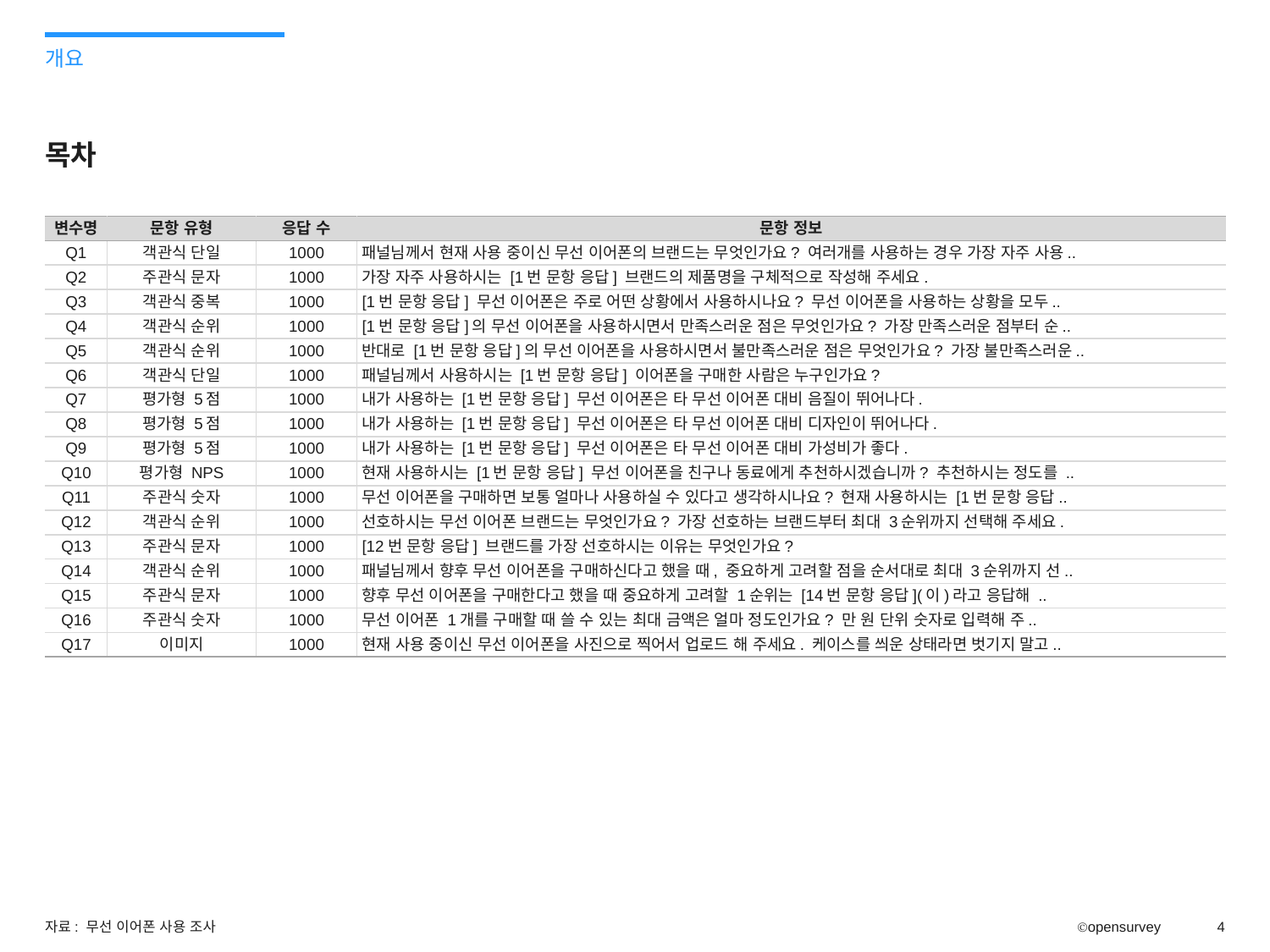

개요
# 목차
| 변수명 | 문항 유형 | 응답 수 | 문항 정보 |
| --- | --- | --- | --- |
| Q1 | 객관식 단일 | 1000 | 패널님께서 현재 사용 중이신 무선 이어폰의 브랜드는 무엇인가요? 여러개를 사용하는 경우 가장 자주 사용.. |
| Q2 | 주관식 문자 | 1000 | 가장 자주 사용하시는 [1번 문항 응답] 브랜드의 제품명을 구체적으로 작성해 주세요. |
| Q3 | 객관식 중복 | 1000 | [1번 문항 응답] 무선 이어폰은 주로 어떤 상황에서 사용하시나요? 무선 이어폰을 사용하는 상황을 모두.. |
| Q4 | 객관식 순위 | 1000 | [1번 문항 응답]의 무선 이어폰을 사용하시면서 만족스러운 점은 무엇인가요? 가장 만족스러운 점부터 순.. |
| Q5 | 객관식 순위 | 1000 | 반대로 [1번 문항 응답]의 무선 이어폰을 사용하시면서 불만족스러운 점은 무엇인가요? 가장 불만족스러운.. |
| Q6 | 객관식 단일 | 1000 | 패널님께서 사용하시는 [1번 문항 응답] 이어폰을 구매한 사람은 누구인가요? |
| Q7 | 평가형 5점 | 1000 | 내가 사용하는 [1번 문항 응답] 무선 이어폰은 타 무선 이어폰 대비 음질이 뛰어나다. |
| Q8 | 평가형 5점 | 1000 | 내가 사용하는 [1번 문항 응답] 무선 이어폰은 타 무선 이어폰 대비 디자인이 뛰어나다. |
| Q9 | 평가형 5점 | 1000 | 내가 사용하는 [1번 문항 응답] 무선 이어폰은 타 무선 이어폰 대비 가성비가 좋다. |
| Q10 | 평가형 NPS | 1000 | 현재 사용하시는 [1번 문항 응답] 무선 이어폰을 친구나 동료에게 추천하시겠습니까? 추천하시는 정도를 .. |
| Q11 | 주관식 숫자 | 1000 | 무선 이어폰을 구매하면 보통 얼마나 사용하실 수 있다고 생각하시나요? 현재 사용하시는 [1번 문항 응답.. |
| Q12 | 객관식 순위 | 1000 | 선호하시는 무선 이어폰 브랜드는 무엇인가요? 가장 선호하는 브랜드부터 최대 3순위까지 선택해 주세요. |
| Q13 | 주관식 문자 | 1000 | [12번 문항 응답] 브랜드를 가장 선호하시는 이유는 무엇인가요? |
| Q14 | 객관식 순위 | 1000 | 패널님께서 향후 무선 이어폰을 구매하신다고 했을 때, 중요하게 고려할 점을 순서대로 최대 3순위까지 선.. |
| Q15 | 주관식 문자 | 1000 | 향후 무선 이어폰을 구매한다고 했을 때 중요하게 고려할 1순위는 [14번 문항 응답](이)라고 응답해 .. |
| Q16 | 주관식 숫자 | 1000 | 무선 이어폰 1개를 구매할 때 쓸 수 있는 최대 금액은 얼마 정도인가요? 만 원 단위 숫자로 입력해 주.. |
| Q17 | 이미지 | 1000 | 현재 사용 중이신 무선 이어폰을 사진으로 찍어서 업로드 해 주세요. 케이스를 씌운 상태라면 벗기지 말고.. |
자료: 무선 이어폰 사용 조사
Ⓒopensurvey
4